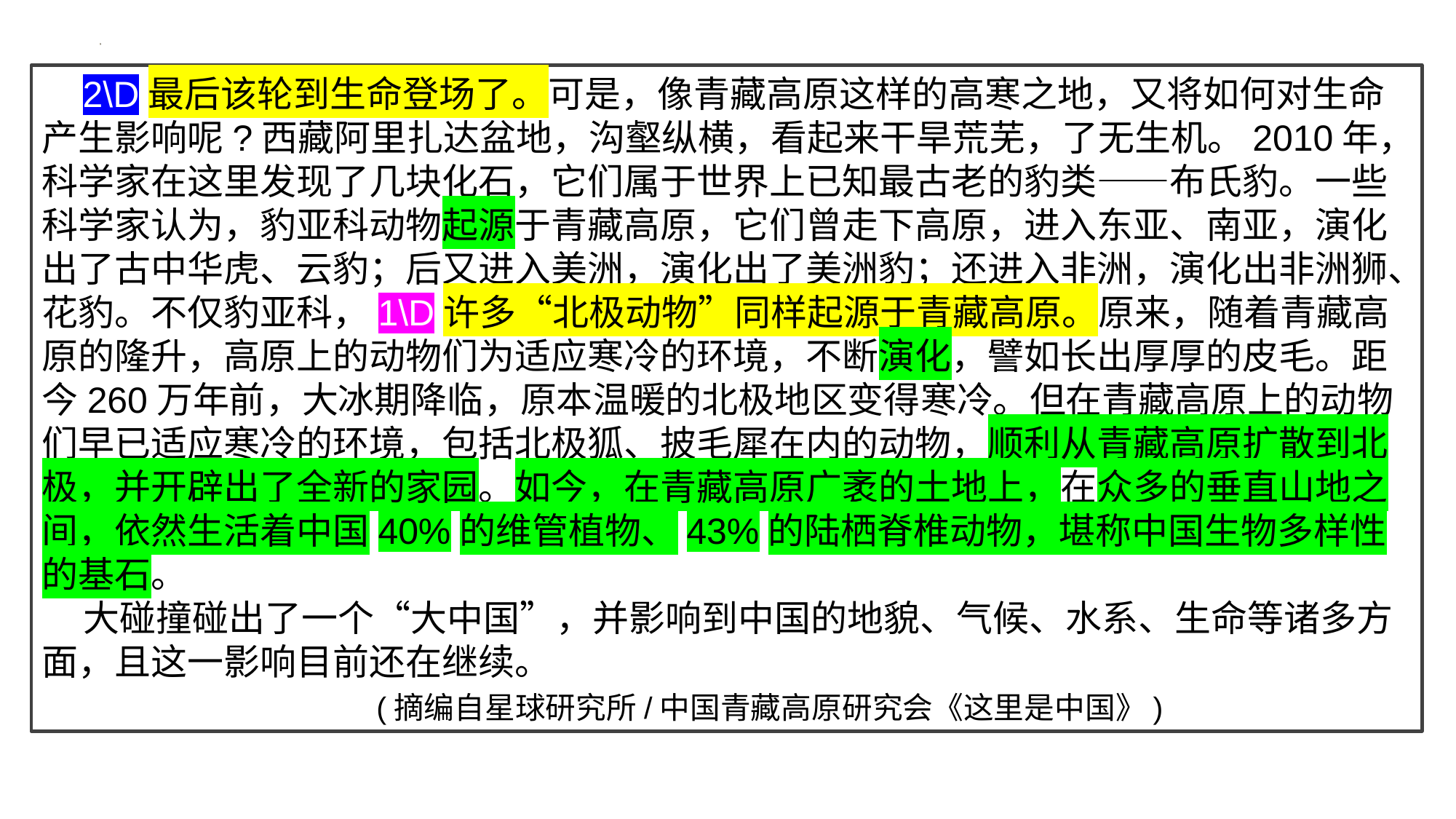

2\D最后该轮到生命登场了。可是，像青藏高原这样的高寒之地，又将如何对生命产生影响呢?西藏阿里扎达盆地，沟壑纵横，看起来干旱荒芜，了无生机。2010年，科学家在这里发现了几块化石，它们属于世界上已知最古老的豹类——布氏豹。一些科学家认为，豹亚科动物起源于青藏高原，它们曾走下高原，进入东亚、南亚，演化出了古中华虎、云豹；后又进入美洲，演化出了美洲豹；还进入非洲，演化出非洲狮、花豹。不仅豹亚科，1\D许多“北极动物”同样起源于青藏高原。原来，随着青藏高原的隆升，高原上的动物们为适应寒冷的环境，不断演化，譬如长出厚厚的皮毛。距今260万年前，大冰期降临，原本温暖的北极地区变得寒冷。但在青藏高原上的动物们早已适应寒冷的环境，包括北极狐、披毛犀在内的动物，顺利从青藏高原扩散到北极，并开辟出了全新的家园。如今，在青藏高原广袤的土地上，在众多的垂直山地之间，依然生活着中国40%的维管植物、43%的陆栖脊椎动物，堪称中国生物多样性的基石。
    大碰撞碰出了一个“大中国”，并影响到中国的地貌、气候、水系、生命等诸多方面，且这一影响目前还在继续。
                                 (摘编自星球研究所/中国青藏高原研究会《这里是中国》)